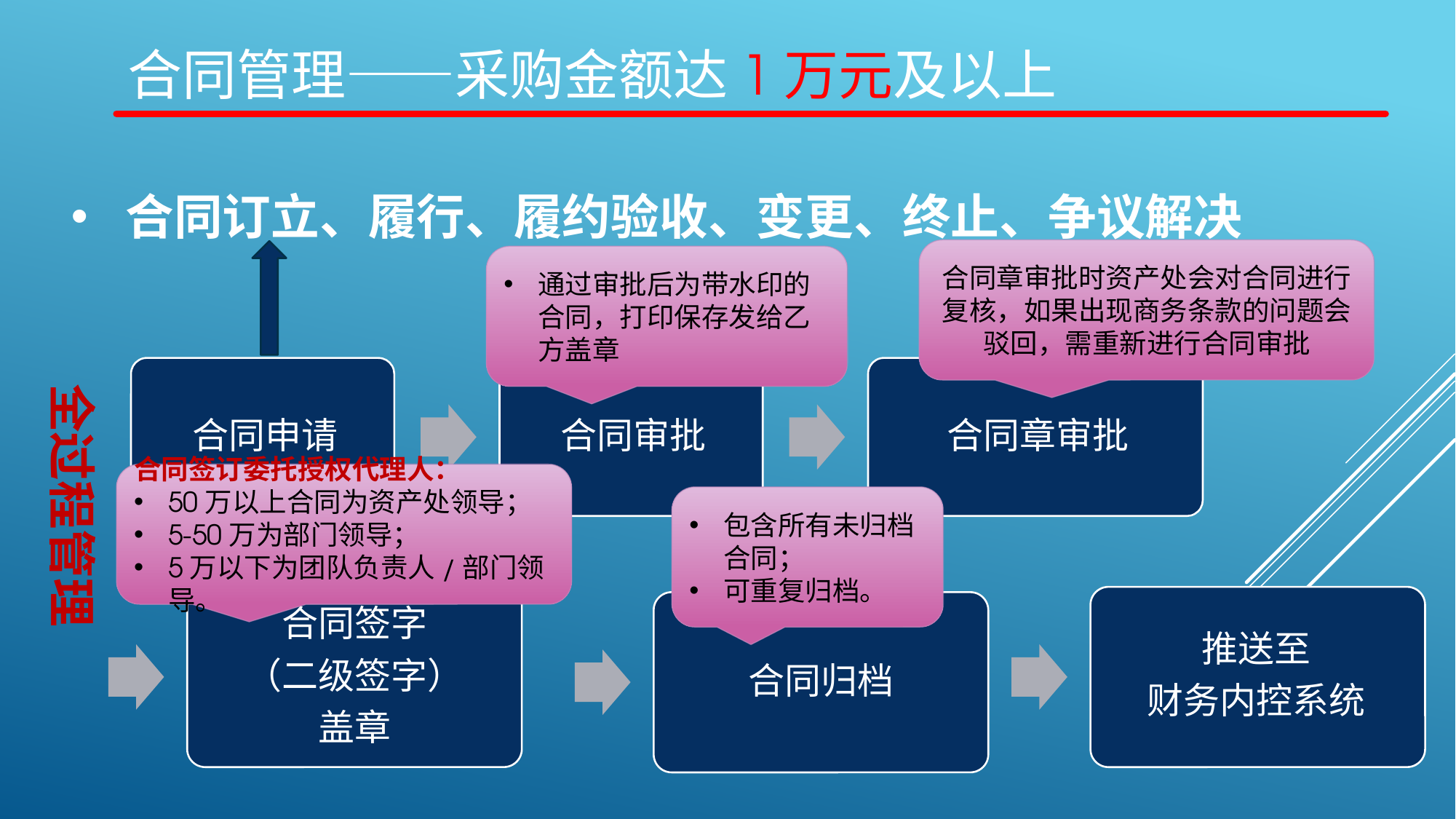

# 合同管理——采购金额达1万元及以上
合同订立、履行、履约验收、变更、终止、争议解决
合同章审批时资产处会对合同进行复核，如果出现商务条款的问题会驳回，需重新进行合同审批

通过审批后为带水印的合同，打印保存发给乙方盖章
合同申请

合同审批

合同章审批
全过程管理
合同签订委托授权代理人：
50万以上合同为资产处领导；
5-50万为部门领导；
5万以下为团队负责人/部门领导。
包含所有未归档合同；
可重复归档。

合同签字
（二级签字）
盖章

合同归档

推送至
财务内控系统